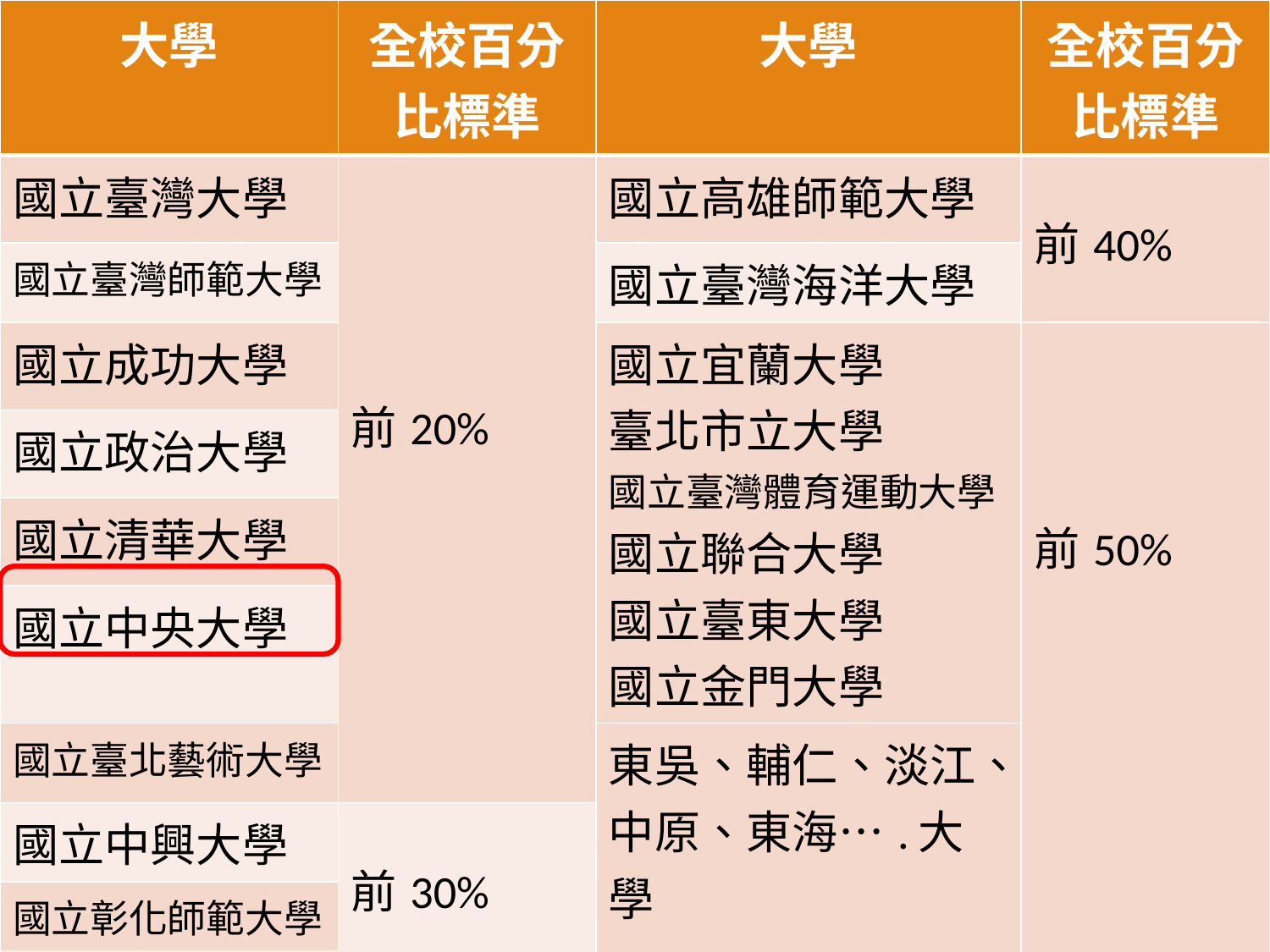

| 大學 | 全校百分比標準 | 大學 | 全校百分比標準 |
| --- | --- | --- | --- |
| 國立臺灣大學 | 前20% | 國立高雄師範大學 | 前40% |
| 國立臺灣師範大學 |  | 國立臺灣海洋大學 |  |
| 國立成功大學 |  | 國立宜蘭大學 臺北市立大學 國立臺灣體育運動大學 國立聯合大學 國立臺東大學 國立金門大學 | 前50% |
| 國立政治大學 |  |  |  |
| 國立清華大學 |  |  |  |
| 國立中央大學 |  |  |  |
| 國立臺北藝術大學 |  | 東吳、輔仁、淡江、中原、東海….大學 |  |
| 國立中興大學 | 前30% |  |  |
| 國立彰化師範大學 |  |  |  |
| 國立中正大學 |  |  |  |